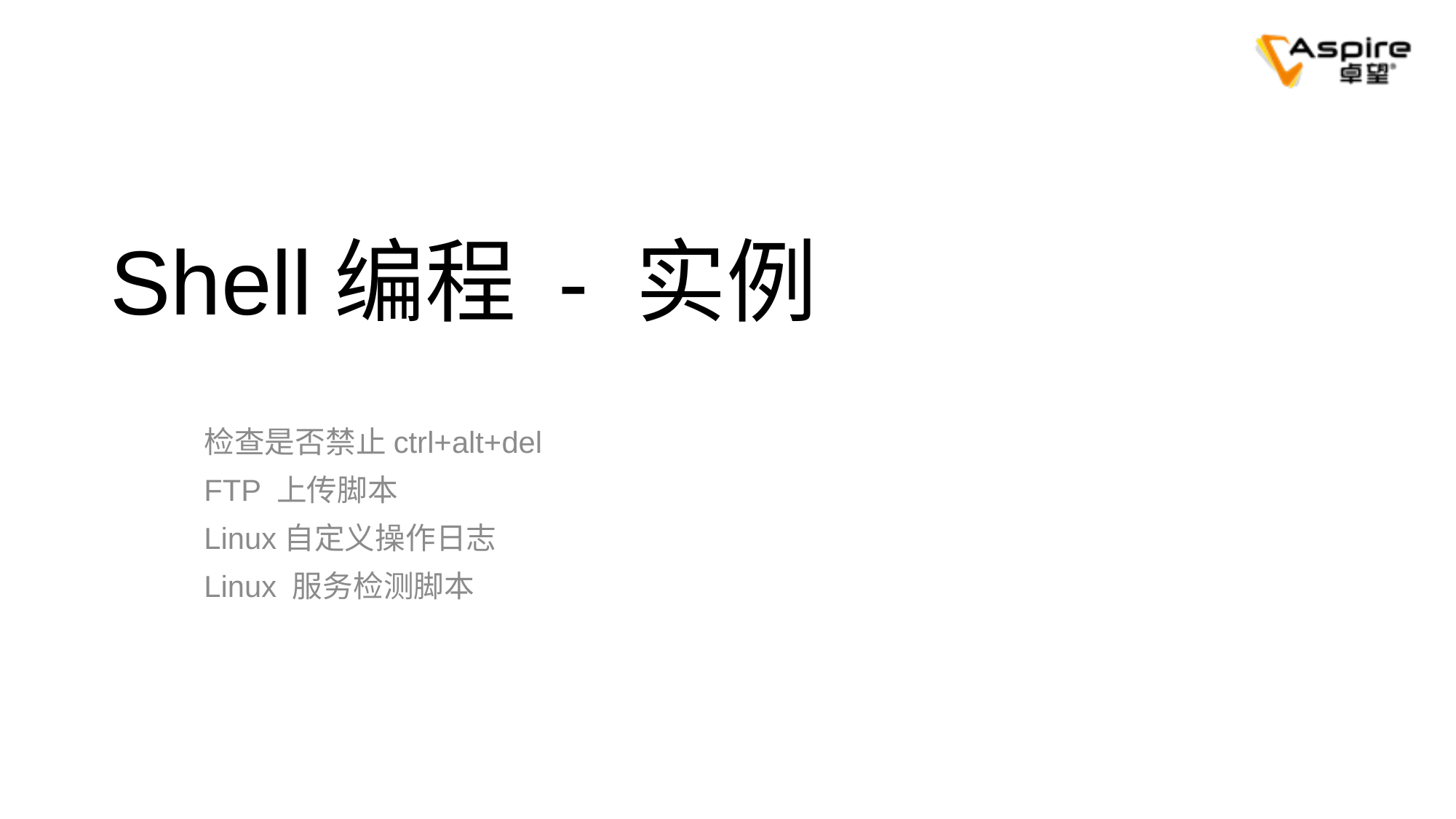

# Shell编程 - 实例
检查是否禁止ctrl+alt+del
FTP 上传脚本
Linux自定义操作日志
Linux 服务检测脚本